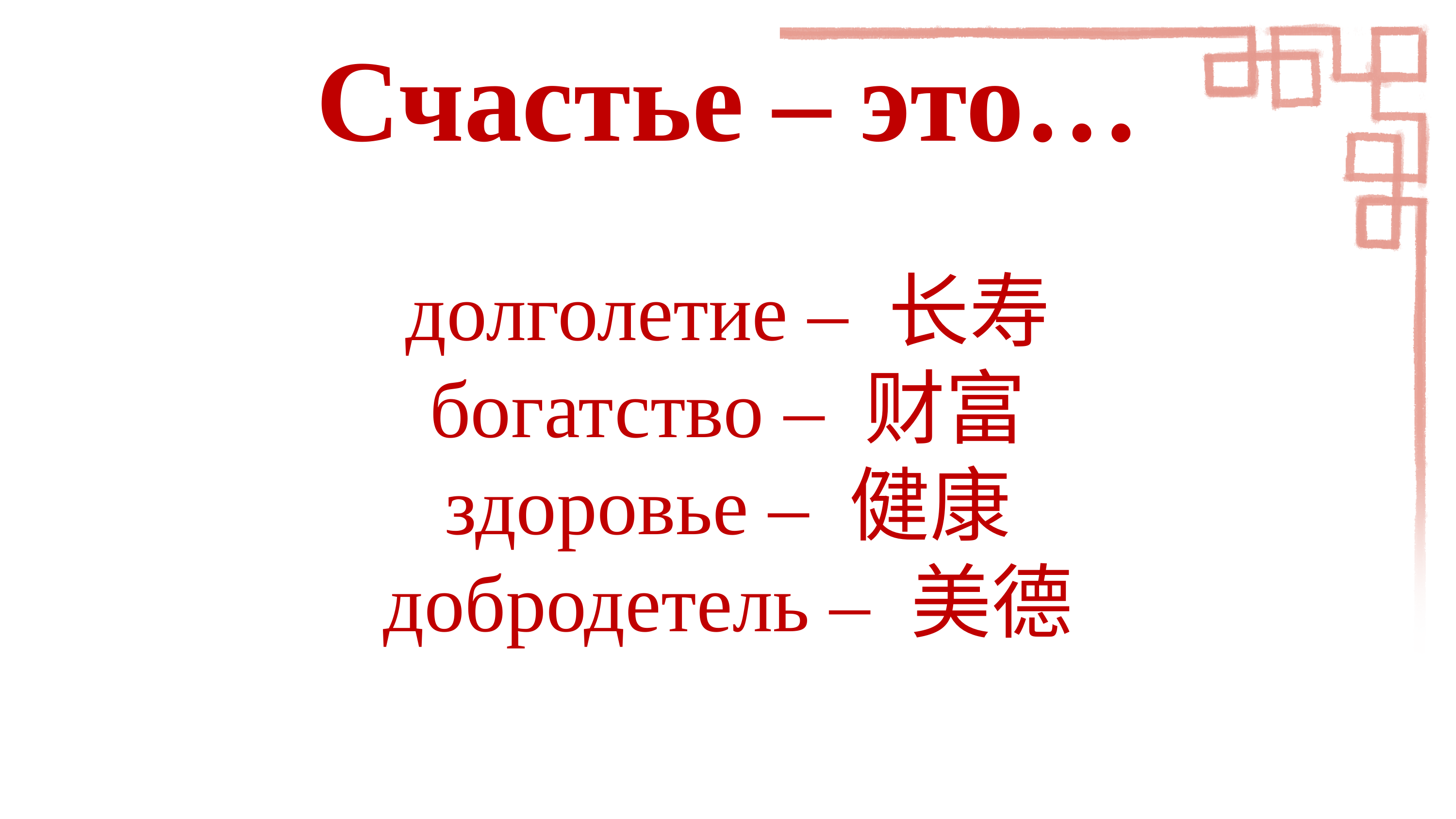

# Счастье – это…
долголетие – 长寿
богатство – 财富
здоровье – 健康
добродетель – 美德